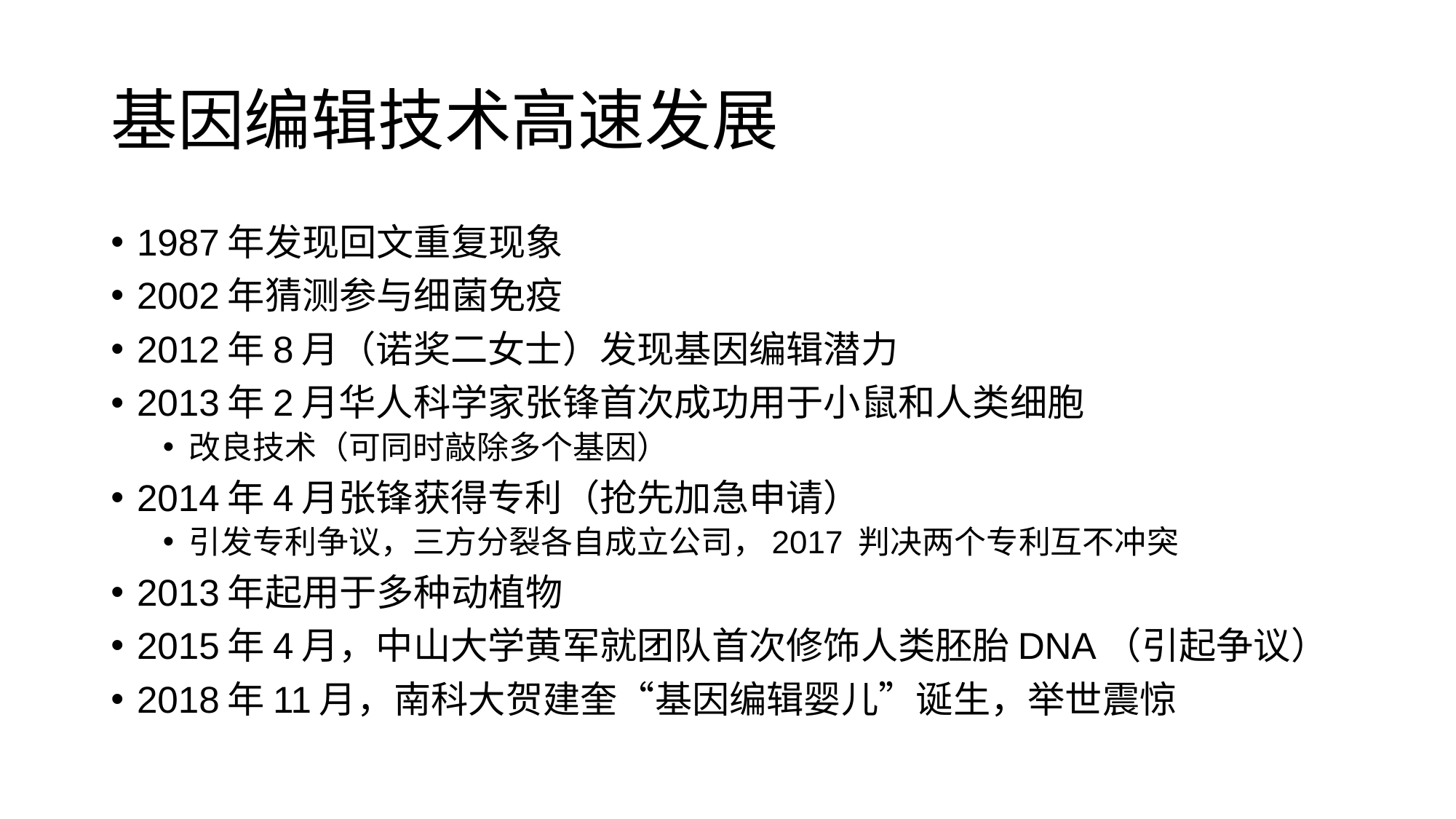

# 基因编辑技术高速发展
1987年发现回文重复现象
2002年猜测参与细菌免疫
2012年8月（诺奖二女士）发现基因编辑潜力
2013年2月华人科学家张锋首次成功用于小鼠和人类细胞
改良技术（可同时敲除多个基因）
2014年4月张锋获得专利（抢先加急申请）
引发专利争议，三方分裂各自成立公司，2017 判决两个专利互不冲突
2013年起用于多种动植物
2015年4月，中山大学黄军就团队首次修饰人类胚胎DNA（引起争议）
2018年11月，南科大贺建奎“基因编辑婴儿”诞生，举世震惊